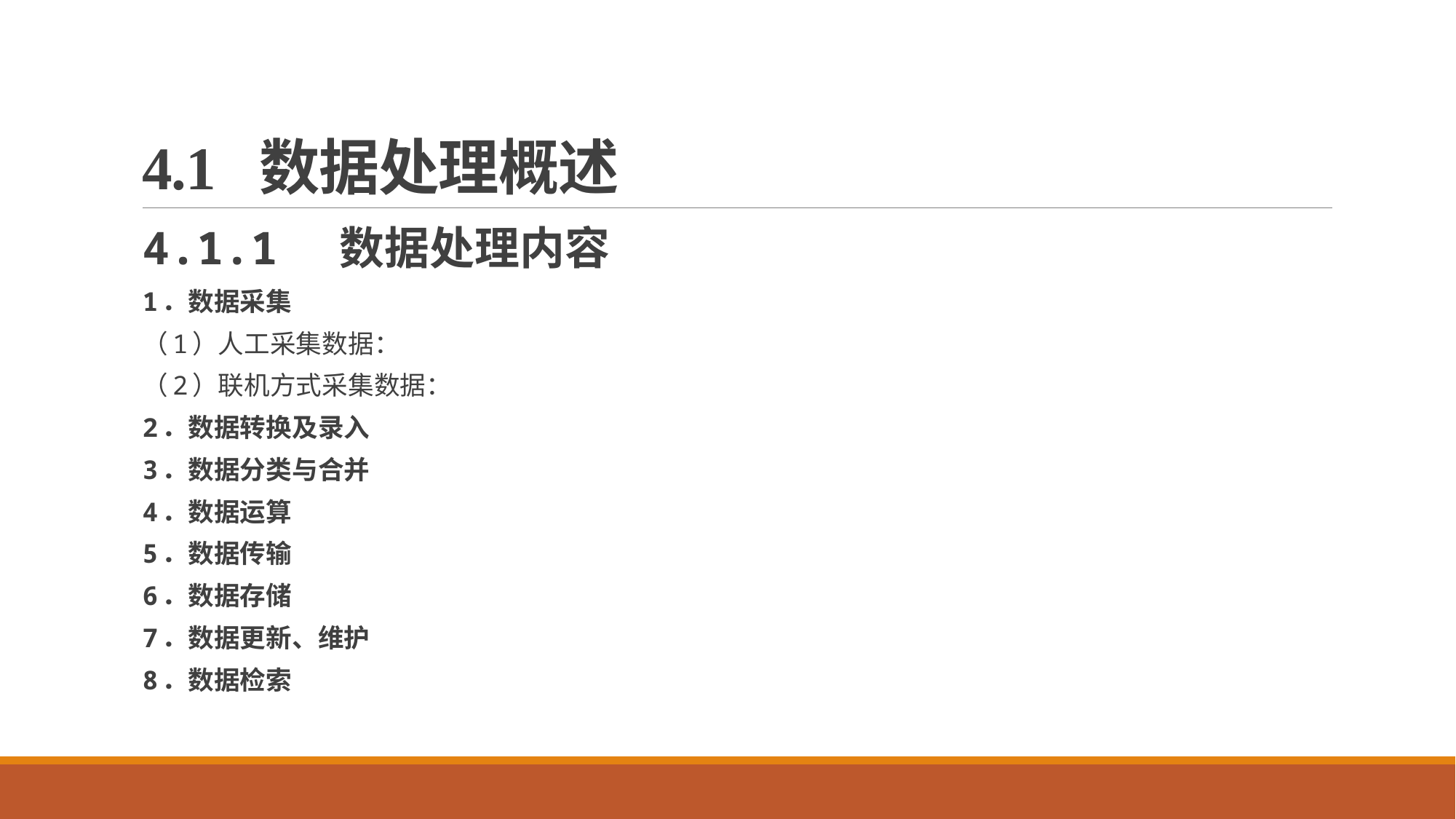

# 4.1  数据处理概述
4.1.1  数据处理内容
1．数据采集
（1）人工采集数据：
（2）联机方式采集数据：
2．数据转换及录入
3．数据分类与合并
4．数据运算
5．数据传输
6．数据存储
7．数据更新、维护
8．数据检索